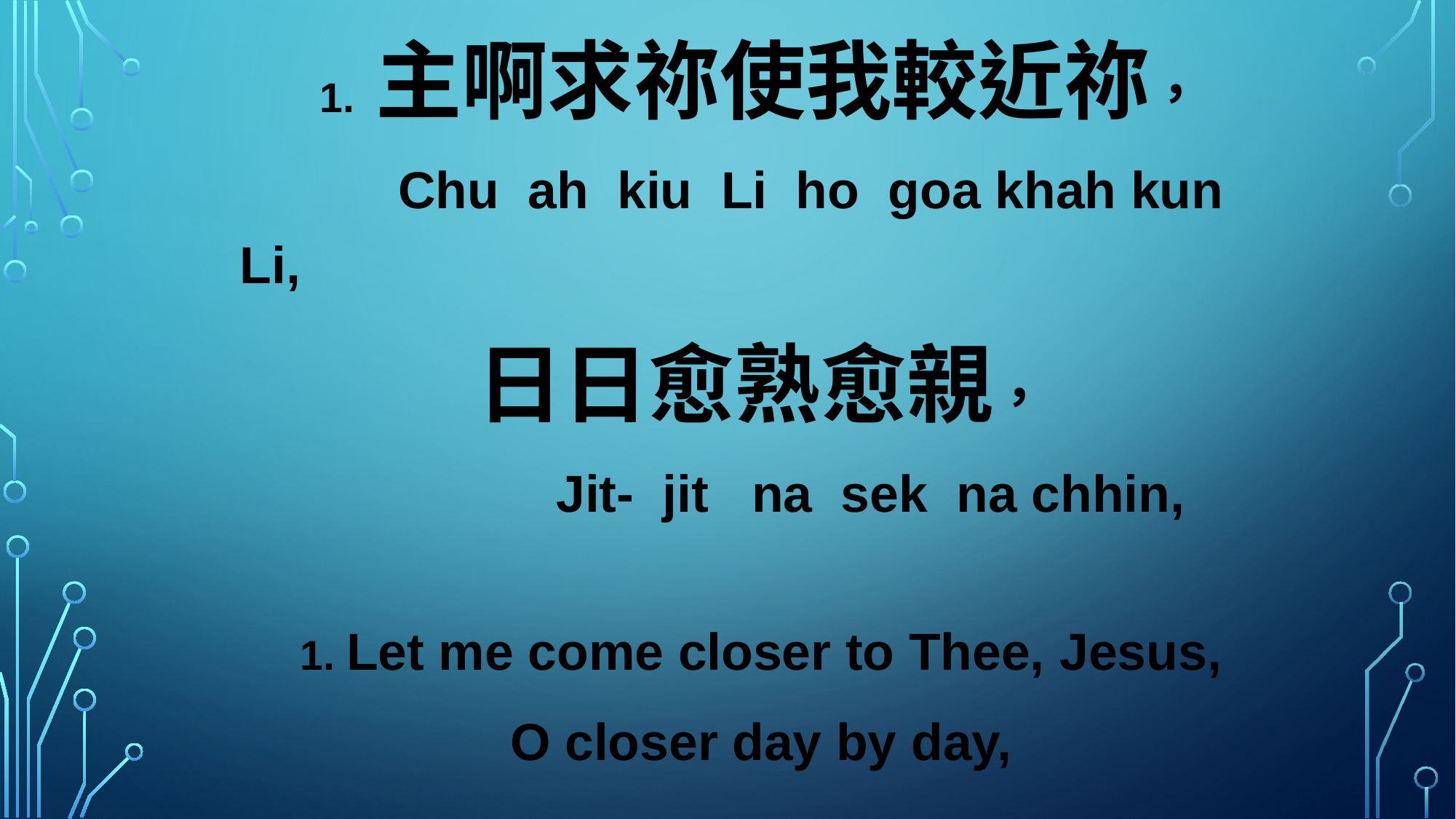

1. 主啊求祢使我較近祢，
           Chu  ah  kiu  Li  ho  goa khah kun Li,
日日愈熟愈親，
                      Jit-  jit   na  sek  na chhin,

1. Let me come closer to Thee, Jesus,
O closer day by day,